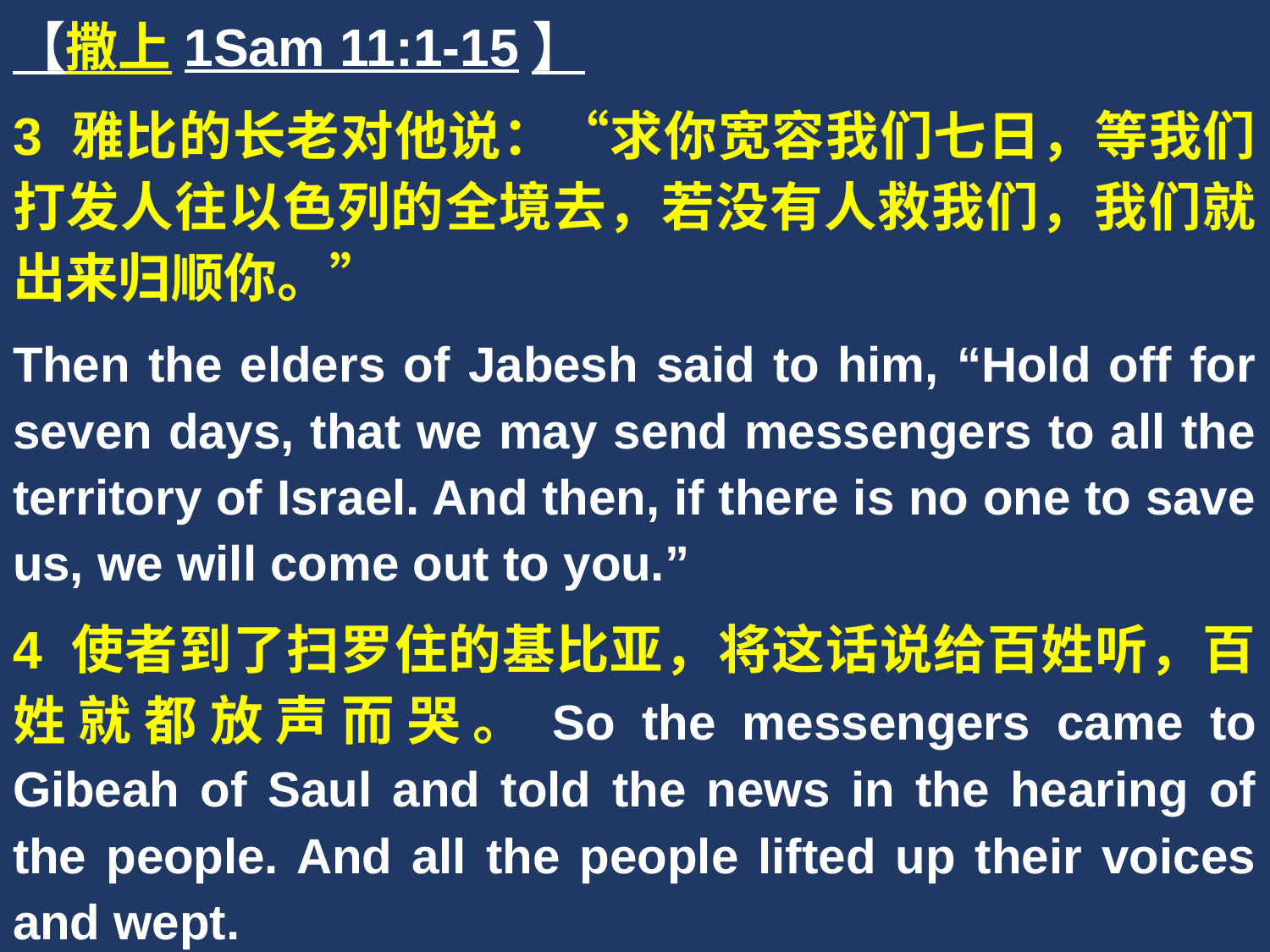

【撒上1Sam 11:1-15】
3 雅比的长老对他说：“求你宽容我们七日，等我们打发人往以色列的全境去，若没有人救我们，我们就出来归顺你。”
Then the elders of Jabesh said to him, “Hold off for seven days, that we may send messengers to all the territory of Israel. And then, if there is no one to save us, we will come out to you.”
4 使者到了扫罗住的基比亚，将这话说给百姓听，百姓就都放声而哭。So the messengers came to Gibeah of Saul and told the news in the hearing of the people. And all the people lifted up their voices and wept.